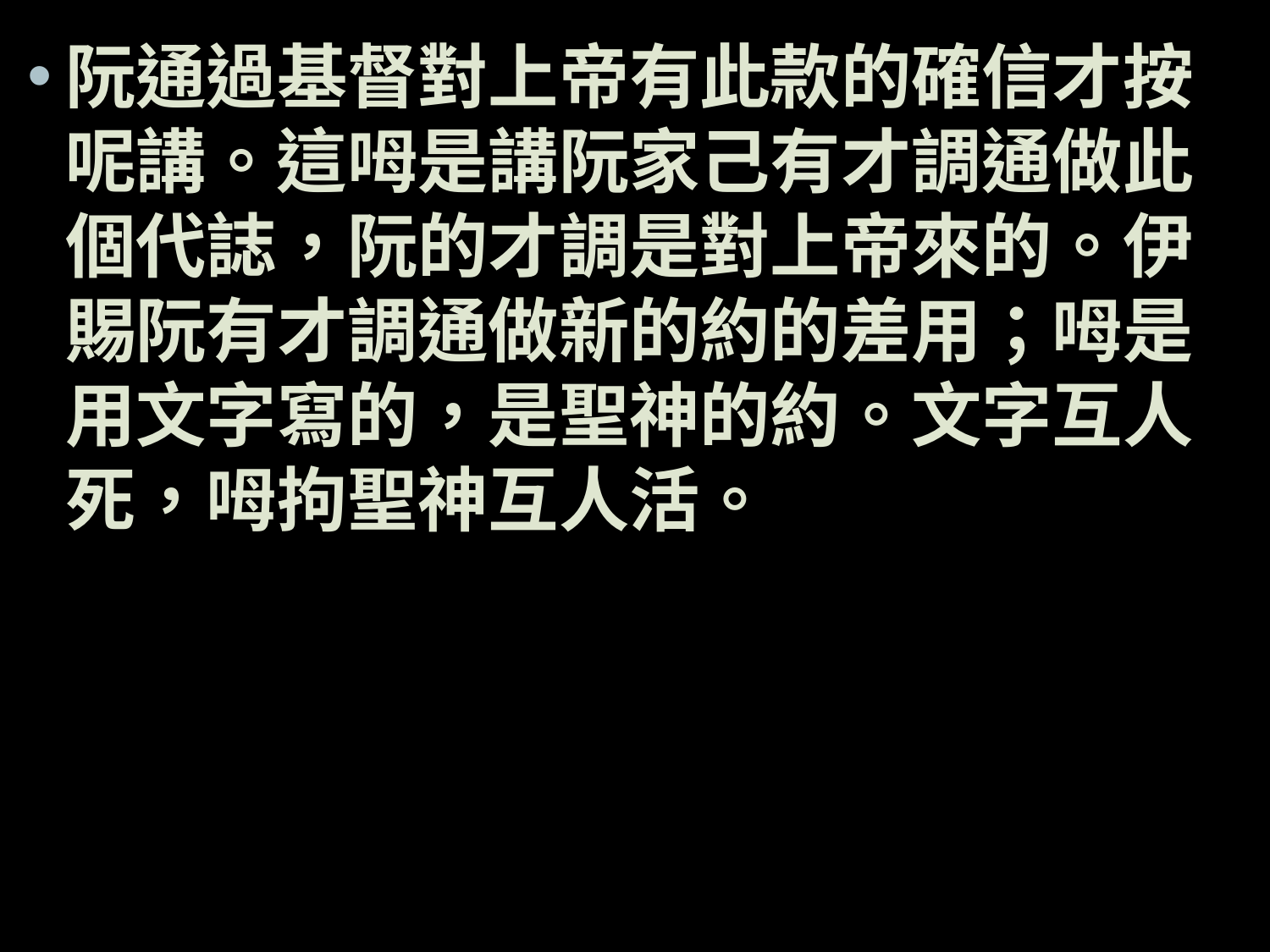

阮通過基督對上帝有此款的確信才按呢講。這呣是講阮家己有才調通做此個代誌，阮的才調是對上帝來的。伊賜阮有才調通做新的約的差用；呣是用文字寫的，是聖神的約。文字互人死，呣拘聖神互人活。